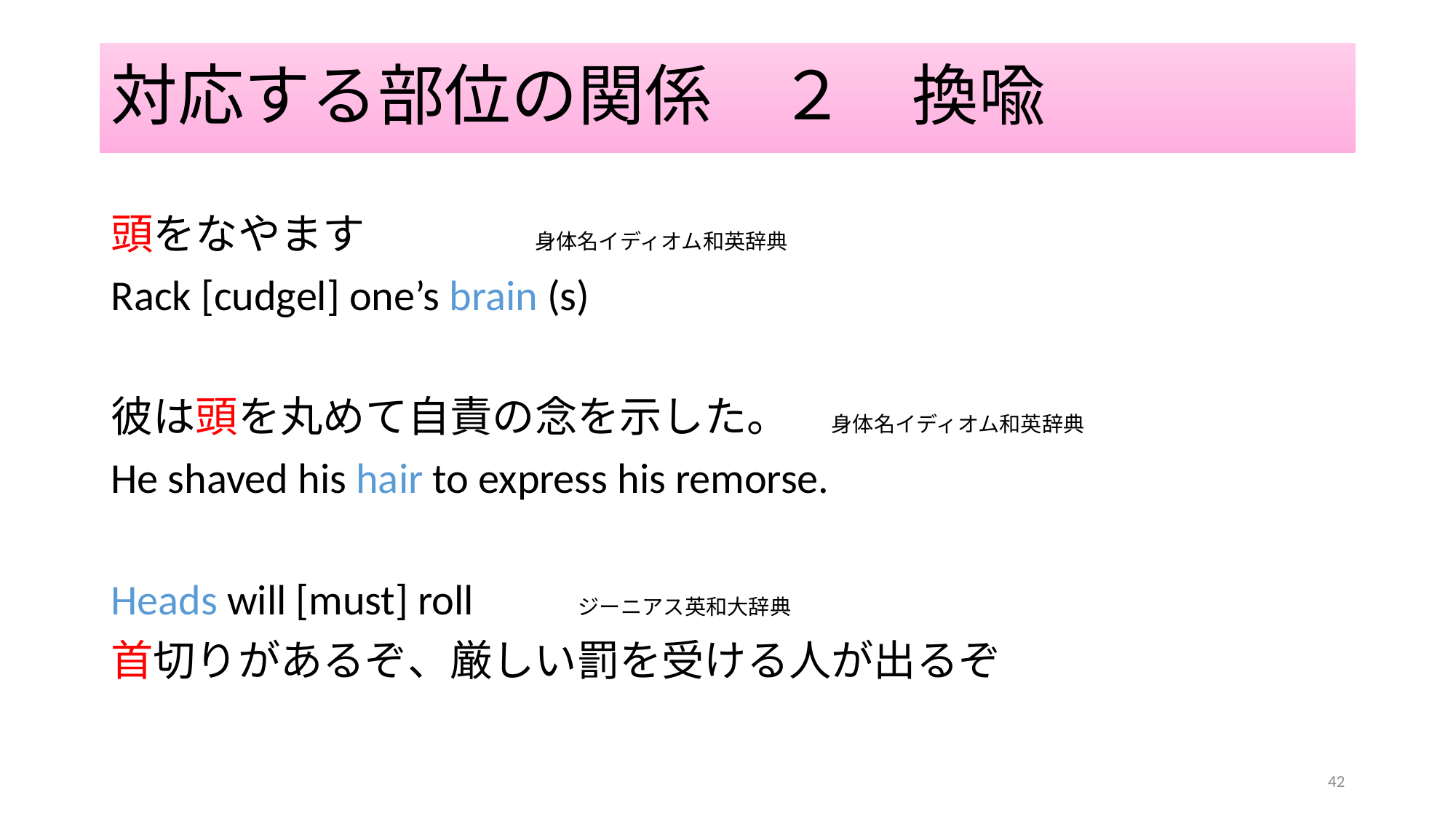

# 対応する部位の関係　２　換喩
頭をなやます　　　　身体名イディオム和英辞典
Rack [cudgel] one’s brain (s)

彼は頭を丸めて自責の念を示した。　身体名イディオム和英辞典
He shaved his hair to express his remorse.

Heads will [must] roll 　　ジーニアス英和大辞典
首切りがあるぞ、厳しい罰を受ける人が出るぞ
42